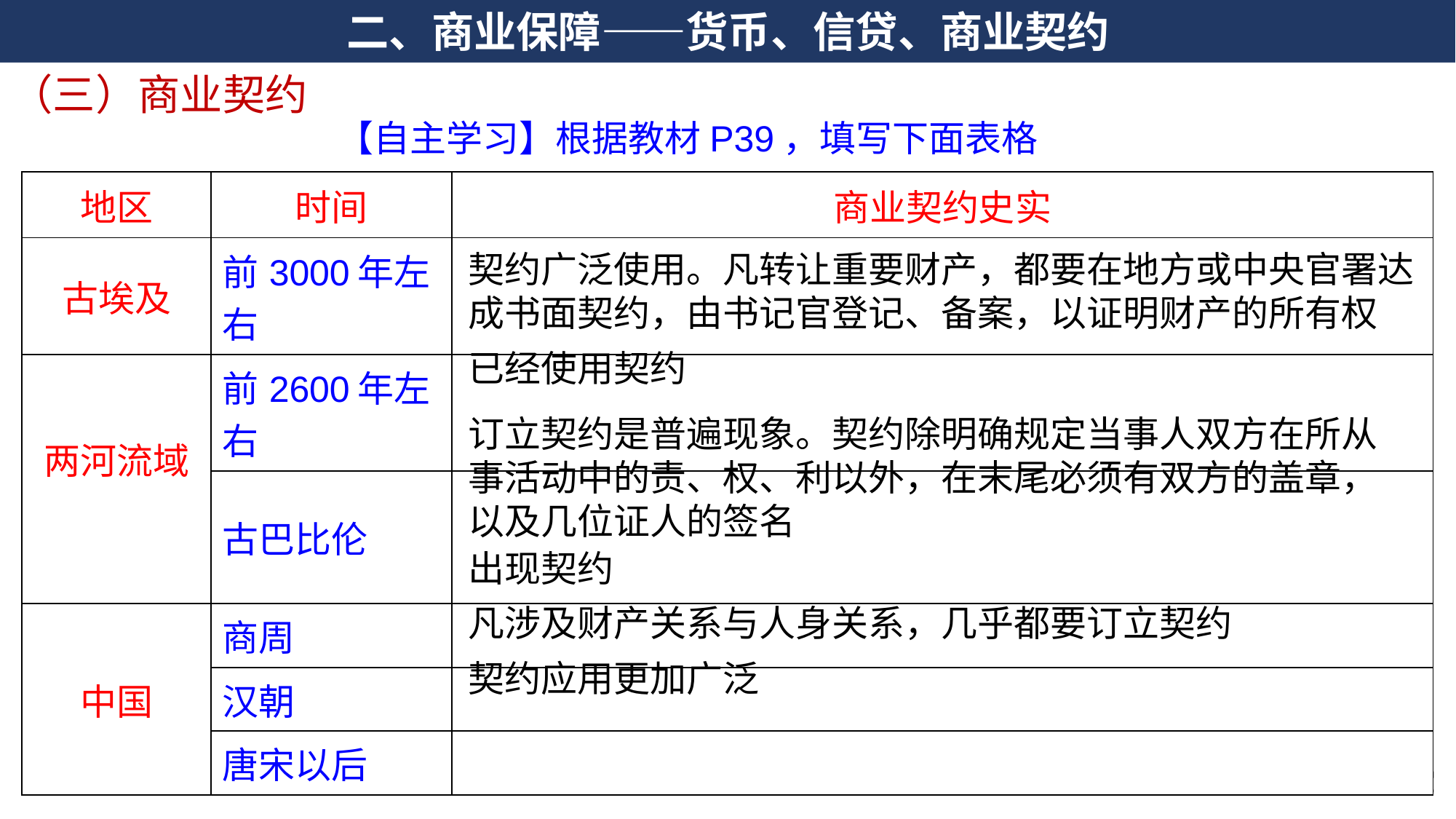

二、商业保障——货币、信贷、商业契约
（三）商业契约
【自主学习】根据教材P39，填写下面表格
| 地区 | 时间 | 商业契约史实 |
| --- | --- | --- |
| 古埃及 | 前3000年左右 |  |
| 两河流域 | 前2600年左右 |  |
|  | 古巴比伦 |  |
| 中国 | 商周 |  |
|  | 汉朝 |  |
|  | 唐宋以后 |  |
契约广泛使用。凡转让重要财产，都要在地方或中央官署达成书面契约，由书记官登记、备案，以证明财产的所有权
已经使用契约
订立契约是普遍现象。契约除明确规定当事人双方在所从事活动中的责、权、利以外，在末尾必须有双方的盖章，以及几位证人的签名
出现契约
凡涉及财产关系与人身关系，几乎都要订立契约
契约应用更加广泛